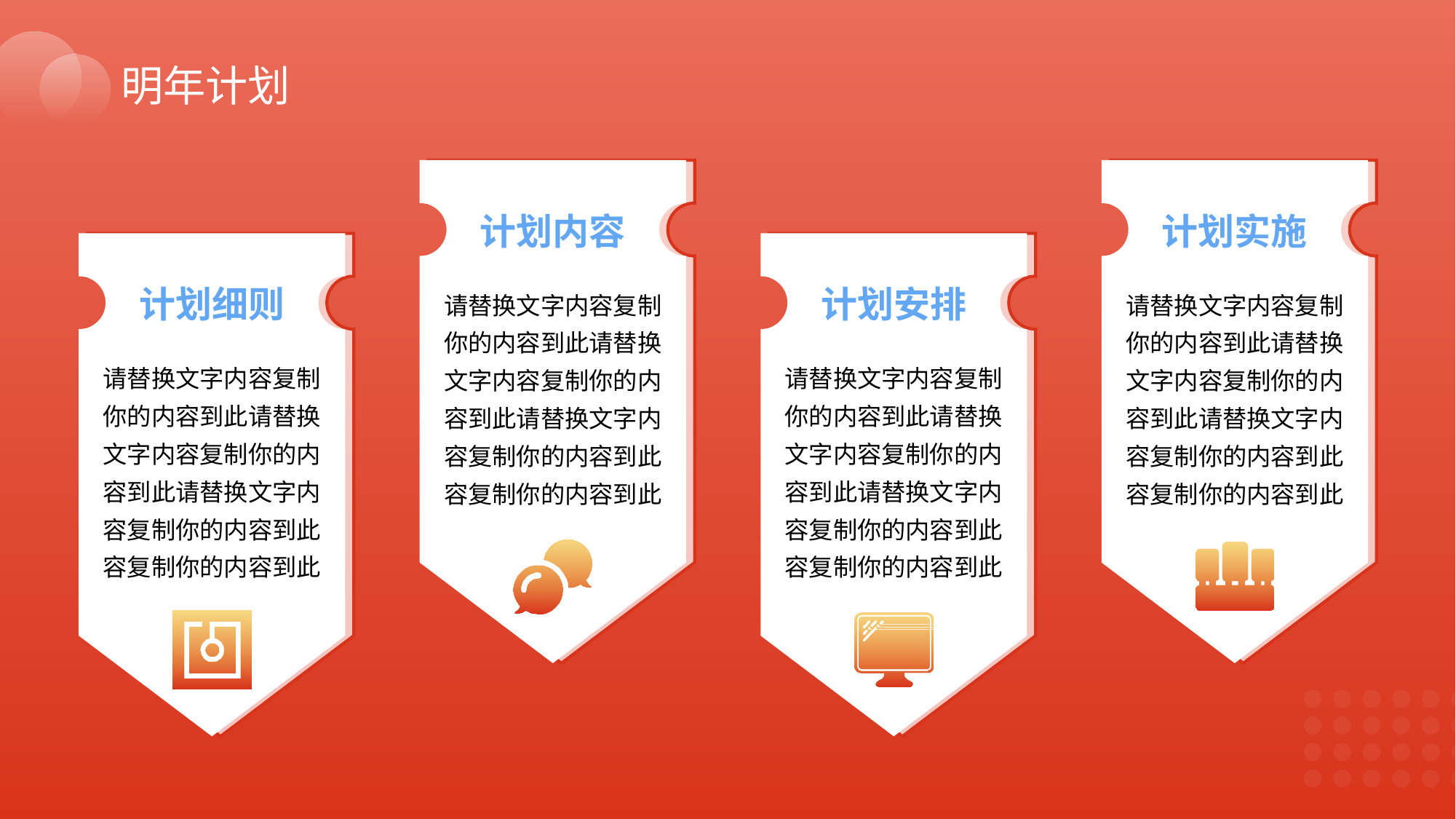

明年计划

计划内容
计划实施

请替换文字内容复制你的内容到此请替换文字内容复制你的内容到此请替换文字内容复制你的内容到此
容复制你的内容到此
请替换文字内容复制你的内容到此请替换文字内容复制你的内容到此请替换文字内容复制你的内容到此
容复制你的内容到此
计划细则
计划安排
请替换文字内容复制你的内容到此请替换文字内容复制你的内容到此请替换文字内容复制你的内容到此
容复制你的内容到此
请替换文字内容复制你的内容到此请替换文字内容复制你的内容到此请替换文字内容复制你的内容到此
容复制你的内容到此